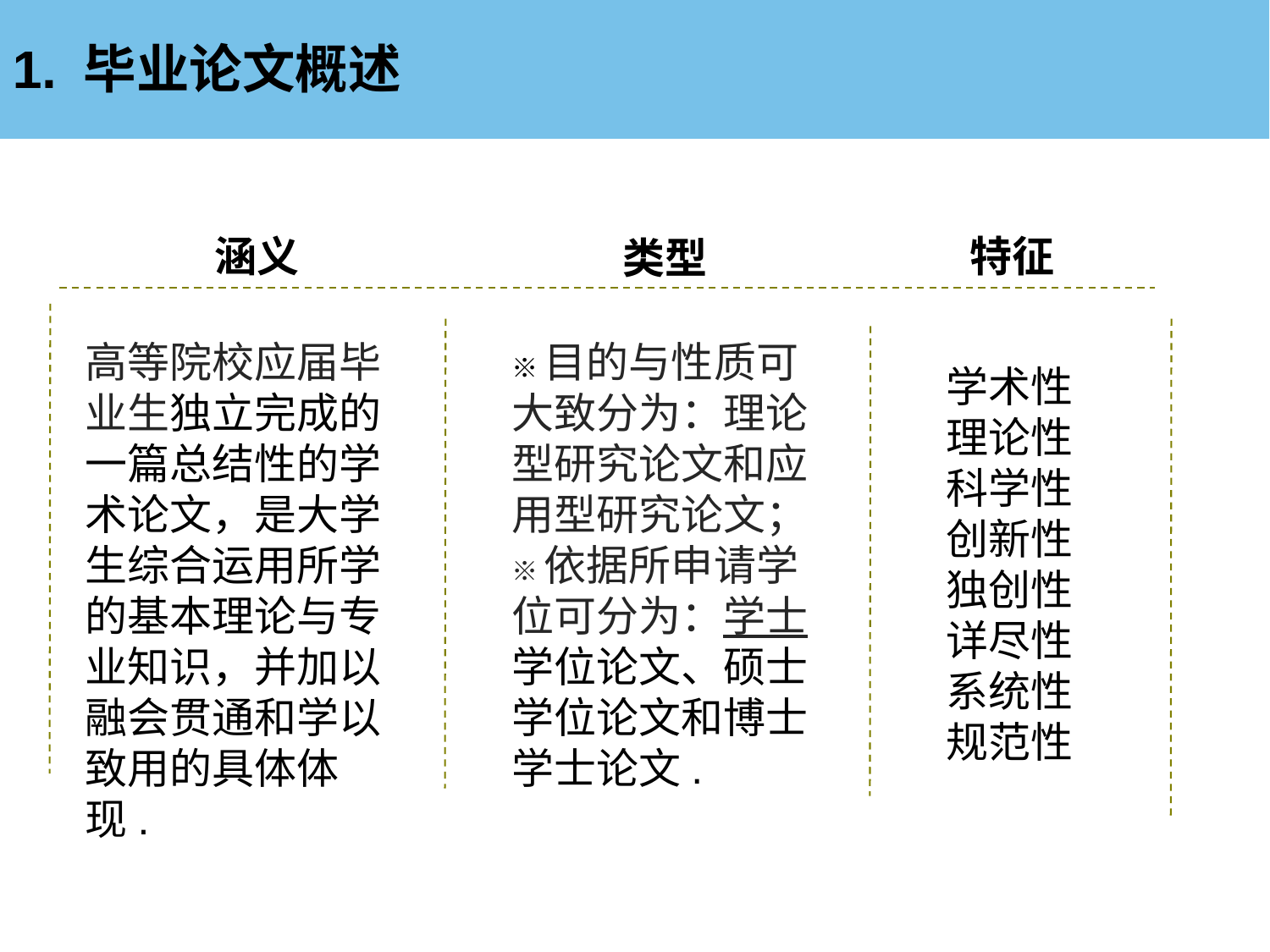

1. 毕业论文概述
涵义
特征
类型

高等院校应届毕业生独立完成的一篇总结性的学术论文，是大学生综合运用所学的基本理论与专业知识，并加以融会贯通和学以致用的具体体现.
※目的与性质可大致分为：理论型研究论文和应用型研究论文；
※依据所申请学位可分为：学士学位论文、硕士学位论文和博士学士论文.

学术性
理论性
科学性
创新性
独创性
详尽性
系统性
规范性